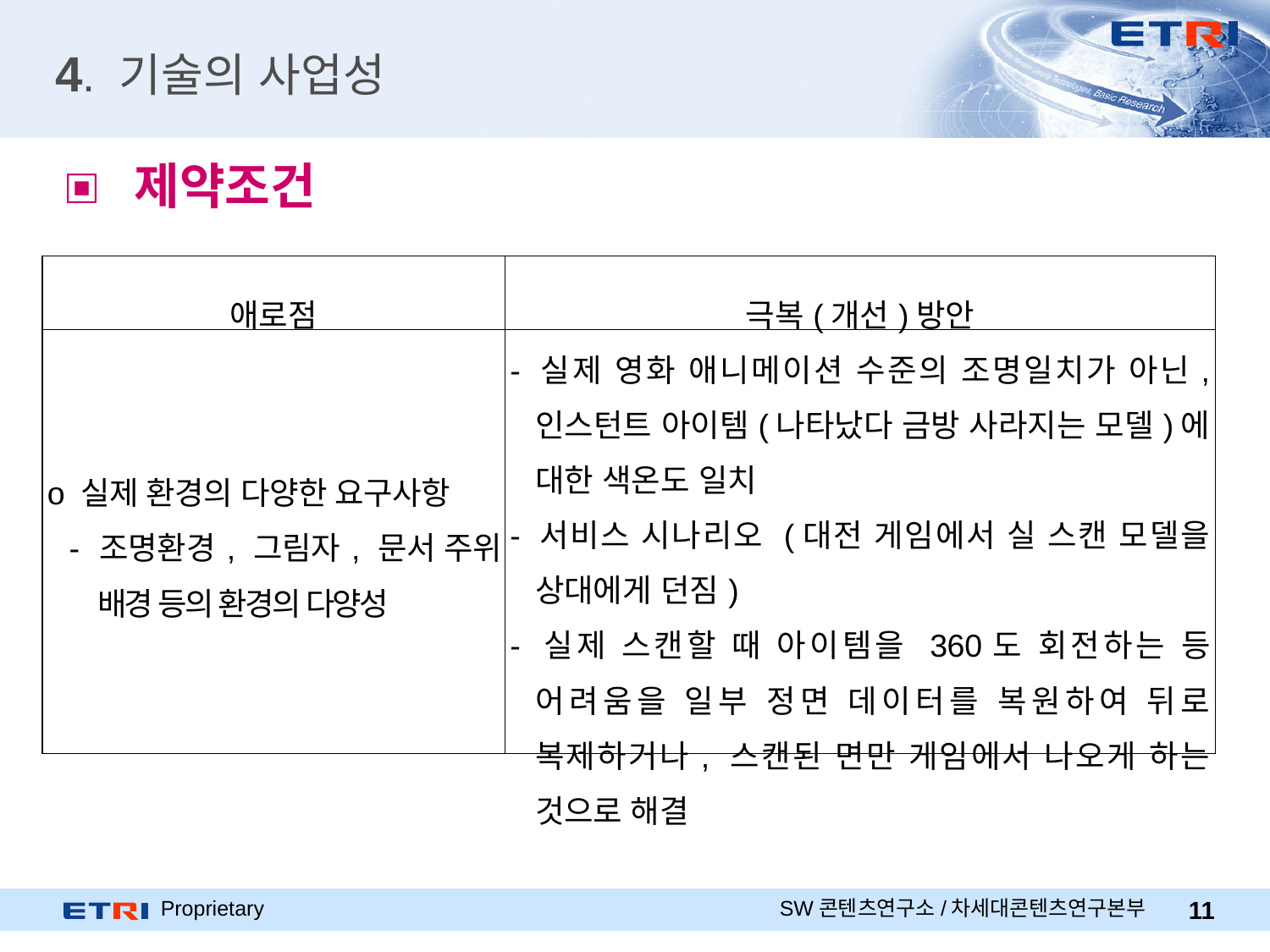

# 4. 기술의 사업성
 제약조건

| 애로점 | 극복(개선)방안 |
| --- | --- |
| o 실제 환경의 다양한 요구사항 - 조명환경, 그림자, 문서 주위 배경 등의 환경의 다양성 | - 실제 영화 애니메이션 수준의 조명일치가 아닌, 인스턴트 아이템(나타났다 금방 사라지는 모델)에 대한 색온도 일치 - 서비스 시나리오 (대전 게임에서 실 스캔 모델을 상대에게 던짐) - 실제 스캔할 때 아이템을 360도 회전하는 등 어려움을 일부 정면 데이터를 복원하여 뒤로 복제하거나, 스캔된 면만 게임에서 나오게 하는 것으로 해결 |
SW콘텐츠연구소/차세대콘텐츠연구본부
11